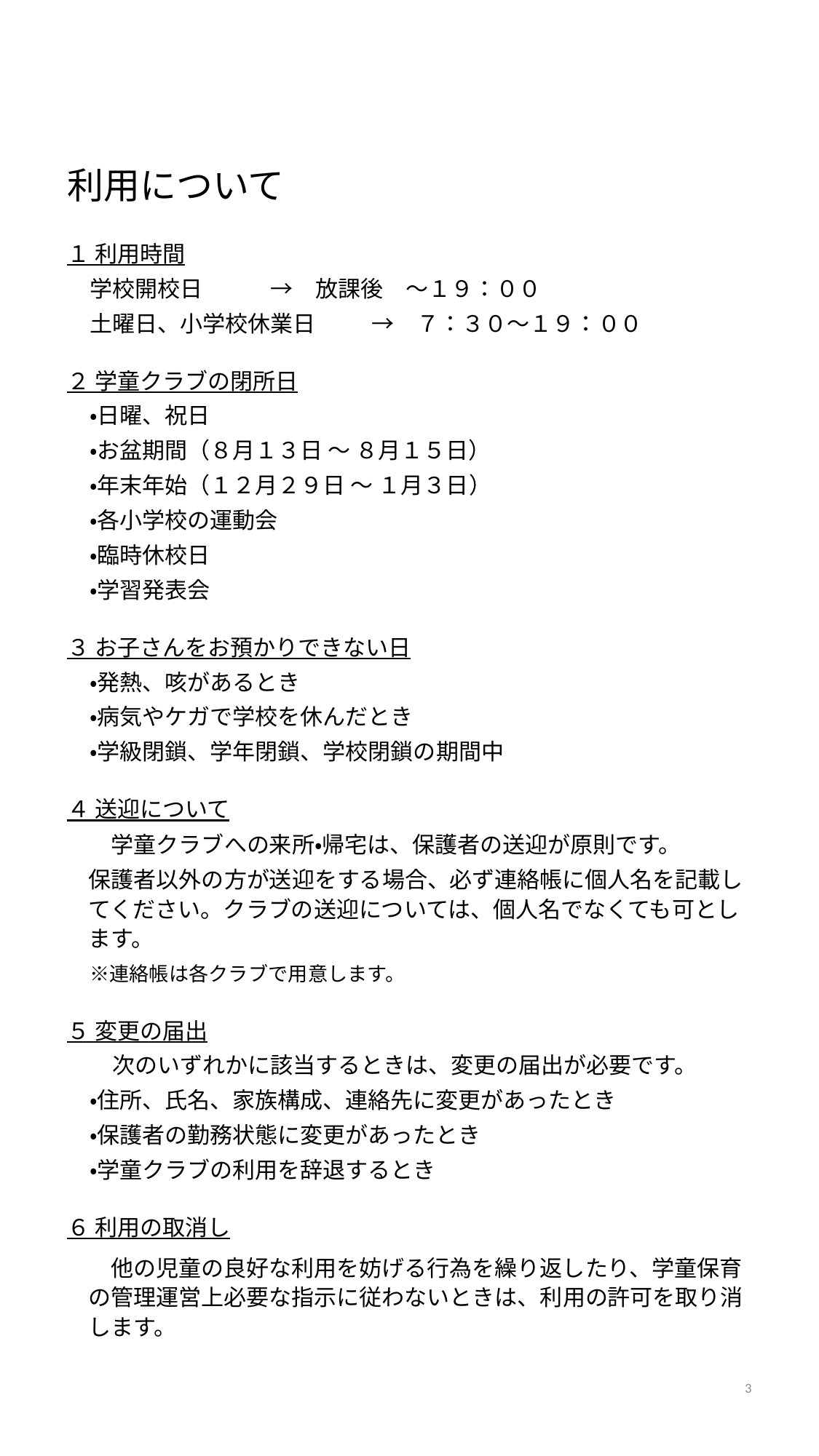

# 利用について
１ 利用時間
　学校開校日			→　放課後　～１９：００
　土曜日、小学校休業日	→　７：３０～１９：００

２ 学童クラブの閉所日
　・日曜、祝日
　・お盆期間（８月１３日 ～ ８月１５日）
　・年末年始（１２月２９日 ～ １月３日）
　・各小学校の運動会
　・臨時休校日
　・学習発表会

３ お子さんをお預かりできない日
　・発熱、咳があるとき
　・病気やケガで学校を休んだとき
　・学級閉鎖、学年閉鎖、学校閉鎖の期間中

４ 送迎について
　学童クラブへの来所・帰宅は、保護者の送迎が原則です。
保護者以外の方が送迎をする場合、必ず連絡帳に個人名を記載してください。クラブの送迎については、個人名でなくても可とします。
　※連絡帳は各クラブで用意します。

５ 変更の届出
　　次のいずれかに該当するときは、変更の届出が必要です。
　・住所、氏名、家族構成、連絡先に変更があったとき
　・保護者の勤務状態に変更があったとき
　・学童クラブの利用を辞退するとき

６ 利用の取消し
　他の児童の良好な利用を妨げる行為を繰り返したり、学童保育の管理運営上必要な指示に従わないときは、利用の許可を取り消します。
3